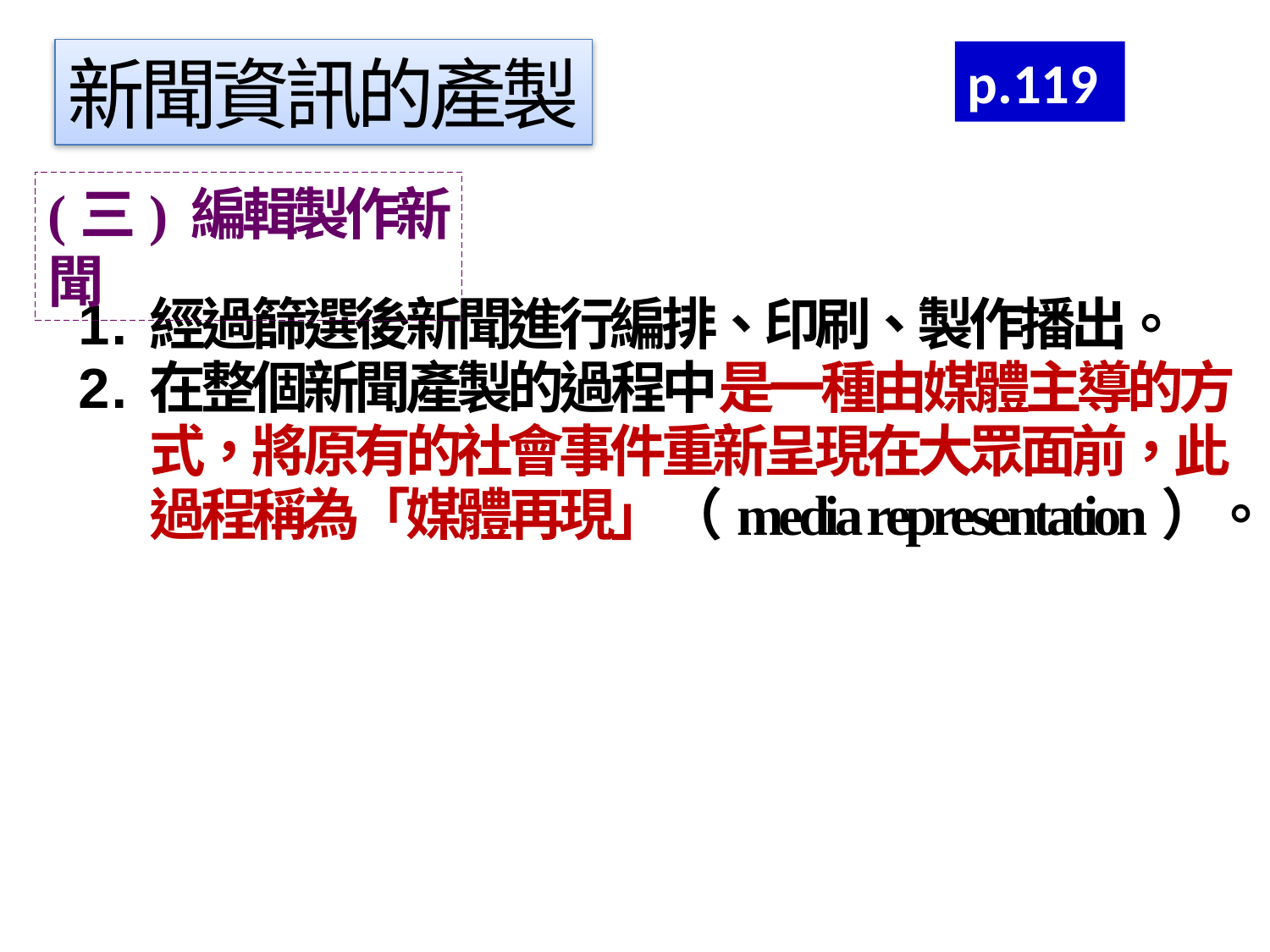

新聞資訊的產製
p.119
(三) 編輯製作新聞
經過篩選後新聞進行編排、印刷、製作播出。
在整個新聞產製的過程中是一種由媒體主導的方式，將原有的社會事件重新呈現在大眾面前，此過程稱為「媒體再現」（media representation）。